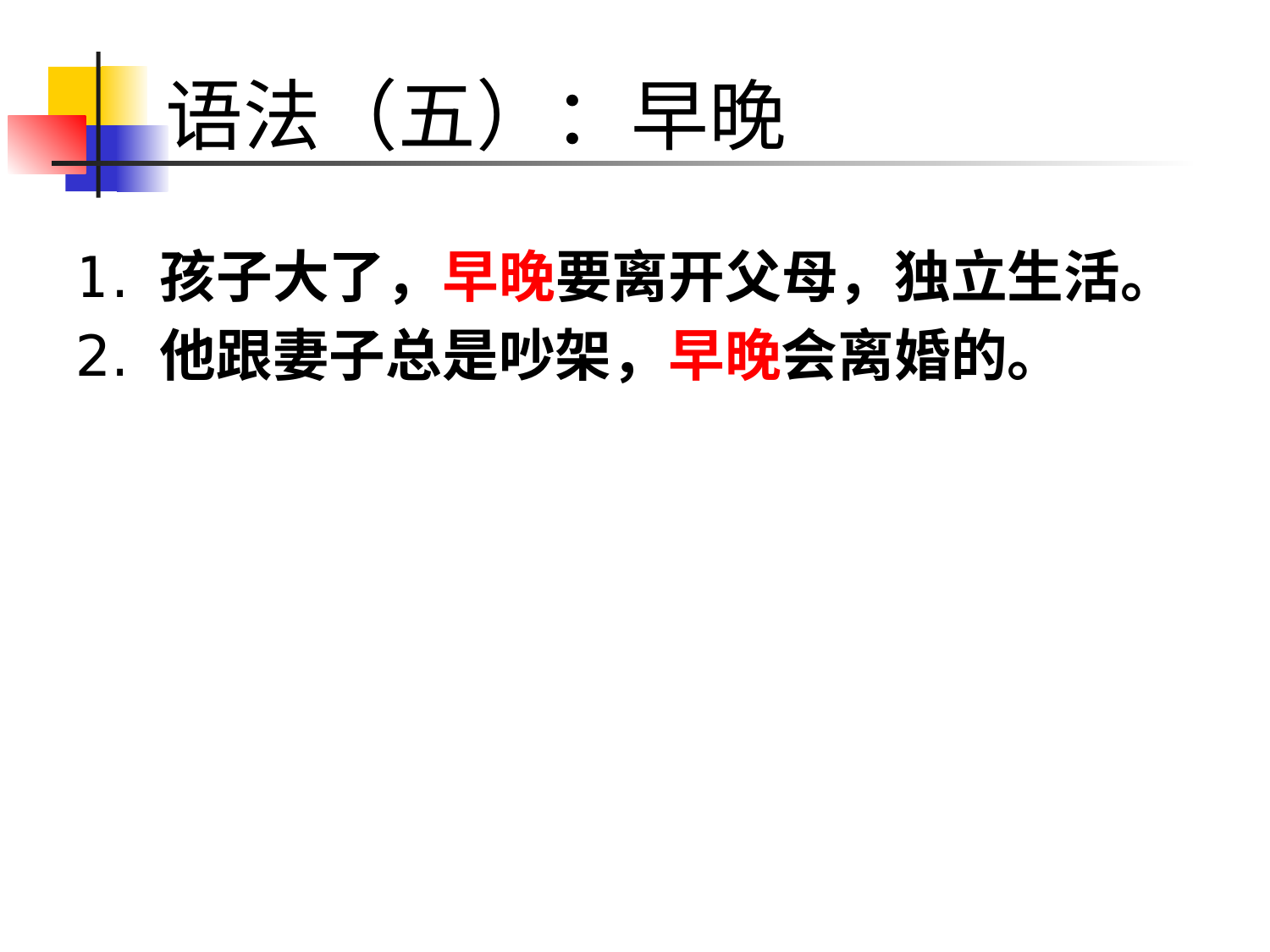

# 语法（五）：早晚
1. 孩子大了，早晚要离开父母，独立生活。
2. 他跟妻子总是吵架，早晚会离婚的。